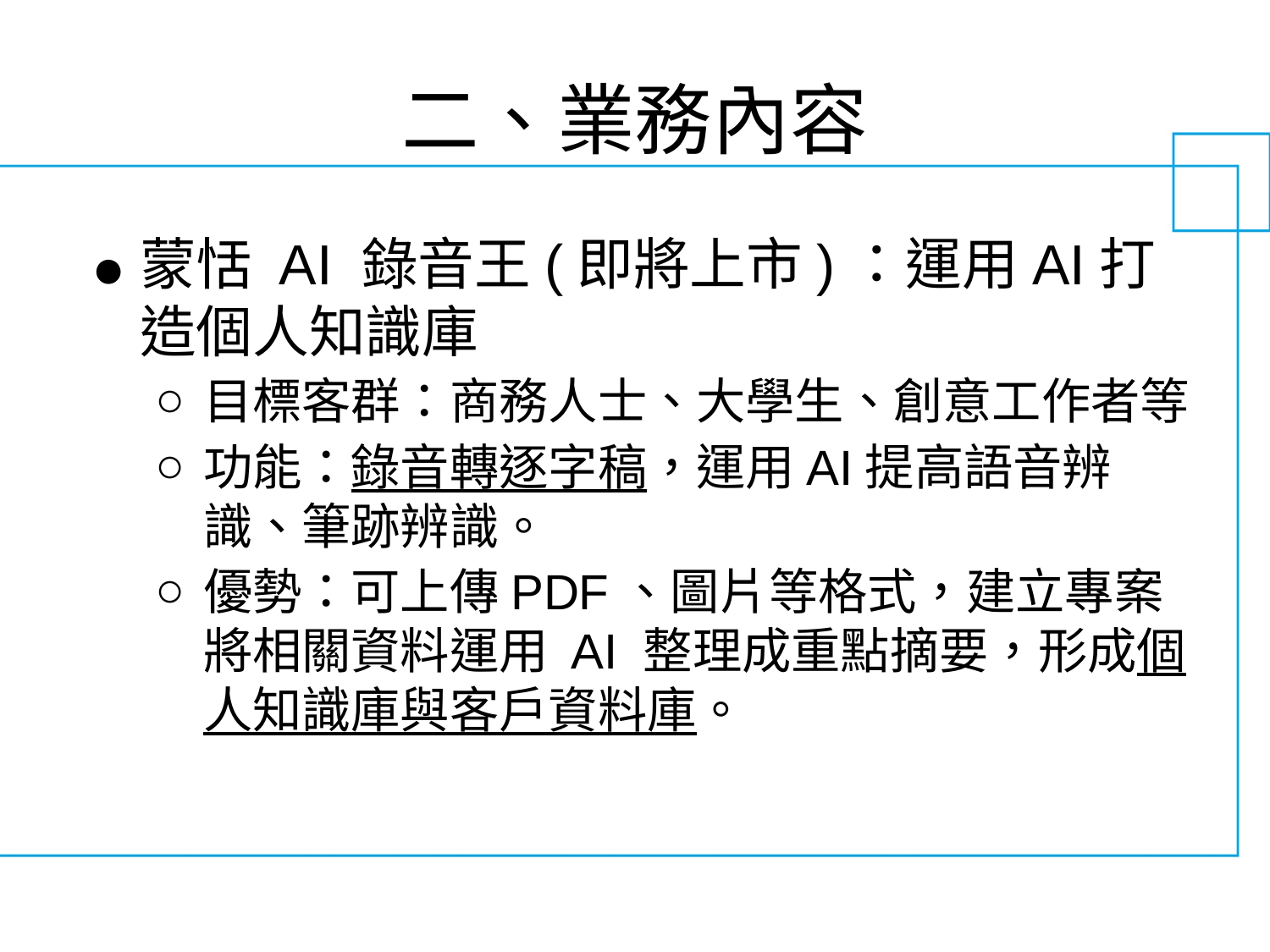

# 二、業務內容
蒙恬 AI 錄音王(即將上市)：運用AI打造個人知識庫
目標客群：商務人士、大學生、創意工作者等
功能：錄音轉逐字稿，運用AI提高語音辨識、筆跡辨識。
優勢：可上傳PDF、圖片等格式，建立專案將相關資料運用 AI 整理成重點摘要，形成個人知識庫與客戶資料庫。